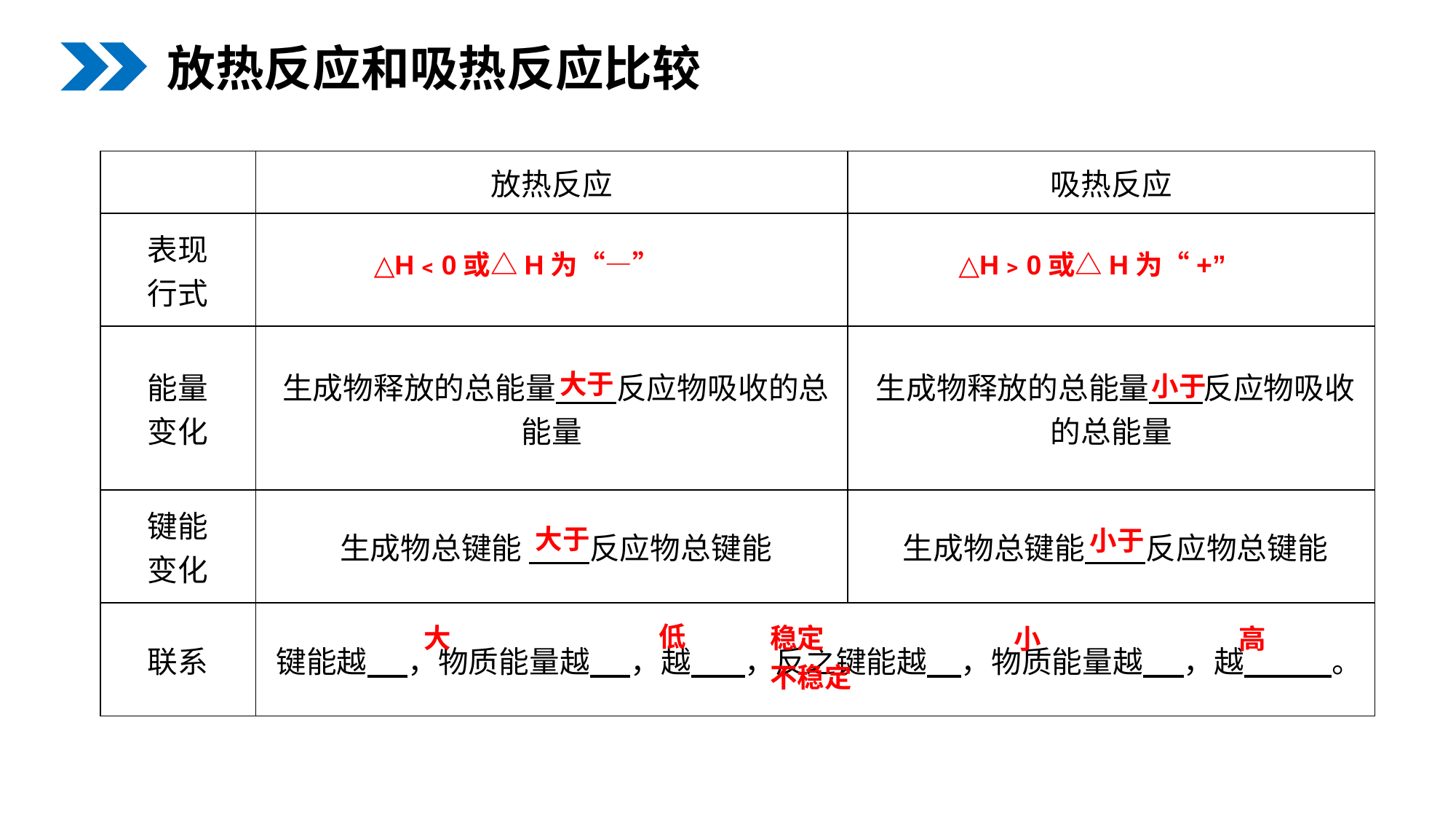

放热反应和吸热反应比较
|  | 放热反应 | 吸热反应 |
| --- | --- | --- |
| 表现 行式 |  |  |
| 能量 变化 | 生成物释放的总能量 反应物吸收的总能量 | 生成物释放的总能量 反应物吸收的总能量 |
| 键能 变化 | 生成物总键能 反应物总键能 | 生成物总键能 反应物总键能 |
| 联系 | 键能越 ，物质能量越 ，越 ，反之键能越 ，物质能量越 ，越 。 |  |

△H﹤0或△H为“—”
△H﹥0或△H为“+”
小于
大于
大于
小于
低
稳定
大
小
高
不稳定